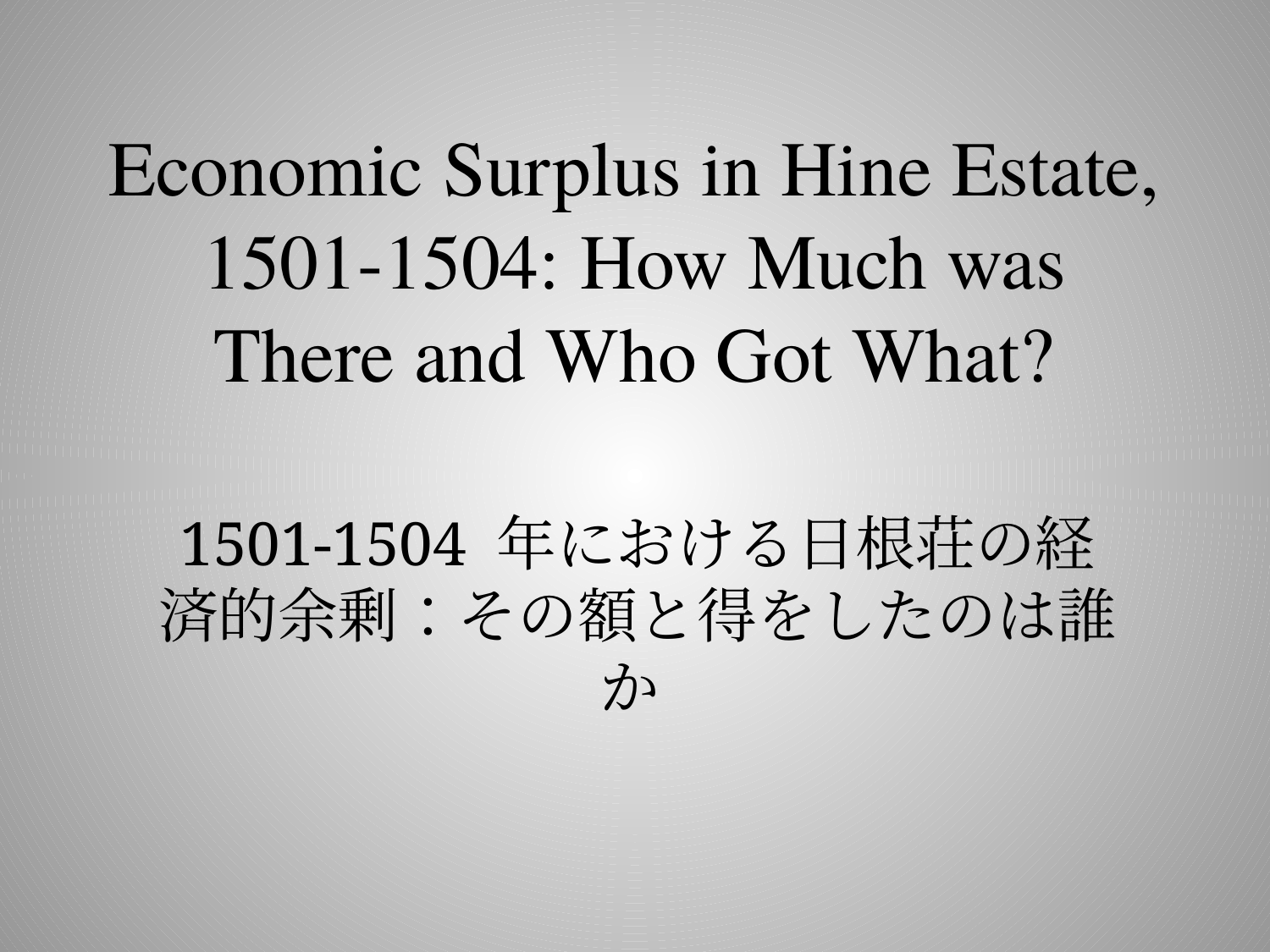

# Economic Surplus in Hine Estate, 1501-1504: How Much was There and Who Got What?
1501-1504 年における日根荘の経済的余剰：その額と得をしたのは誰か